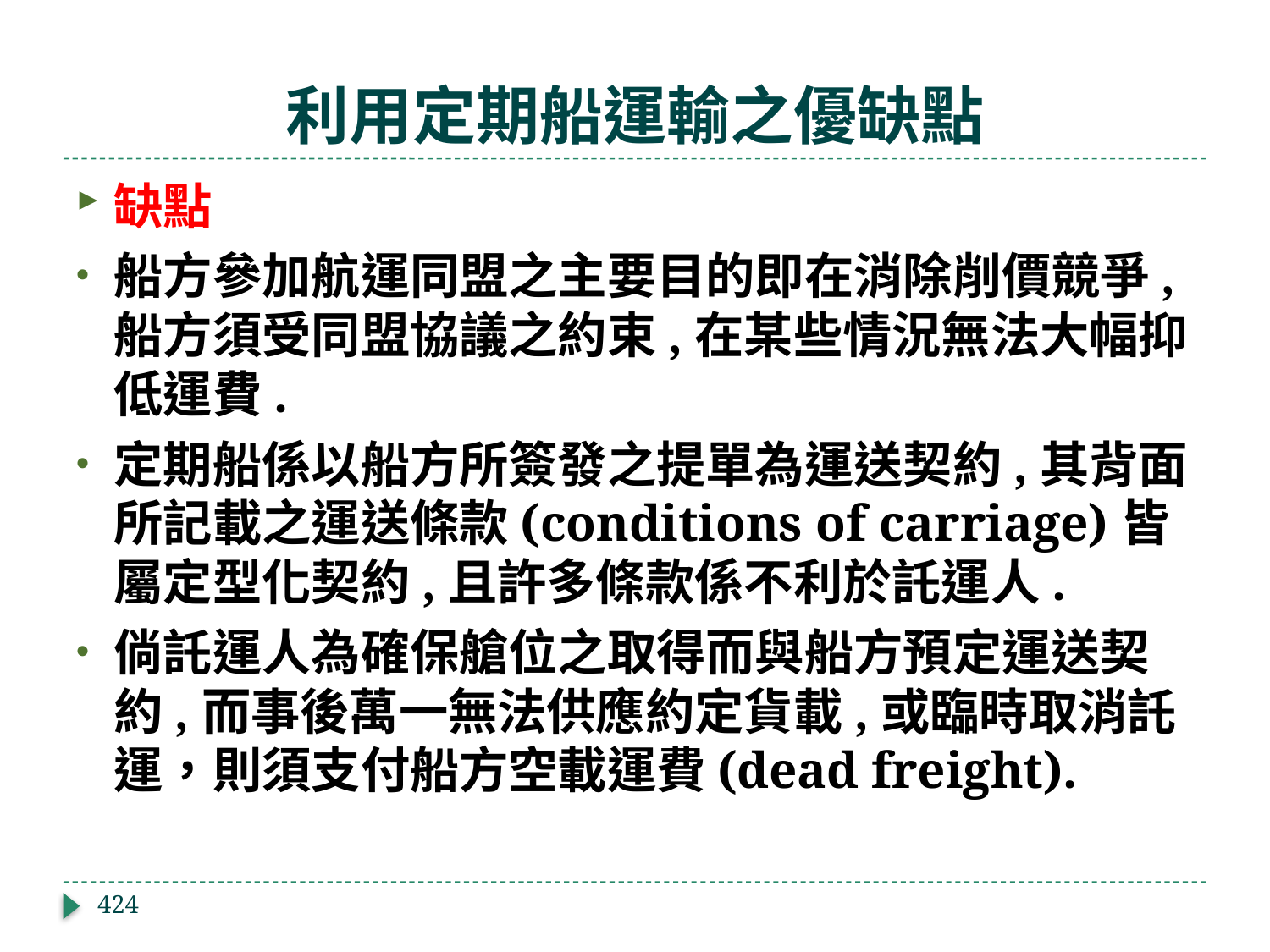

# 利用定期船運輸之優缺點
缺點
船方參加航運同盟之主要目的即在消除削價競爭,船方須受同盟協議之約束,在某些情況無法大幅抑低運費.
定期船係以船方所簽發之提單為運送契約,其背面所記載之運送條款(conditions of carriage)皆屬定型化契約,且許多條款係不利於託運人.
倘託運人為確保艙位之取得而與船方預定運送契約,而事後萬一無法供應約定貨載,或臨時取消託運，則須支付船方空載運費(dead freight).
424